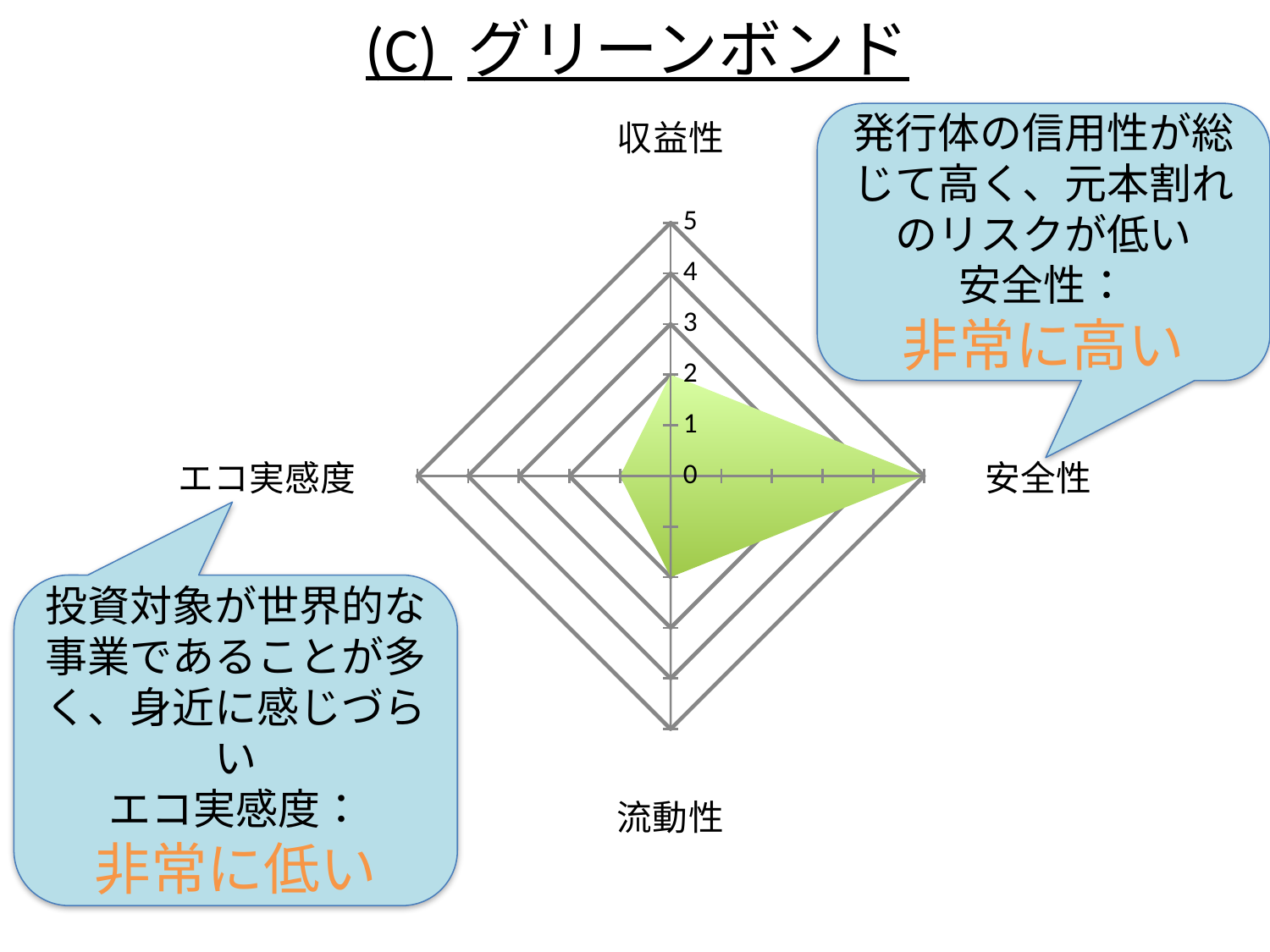

### Chart

| Category | グリーンボンド |
|---|---|
| 収益性 | 2.0 |
| 安全性 | 5.0 |
| 流動性 | 2.0 |
| エコ実感度 | 1.0 |
(C) グリーンボンド
発行体の信用性が総じて高く、元本割れのリスクが低い
安全性：
非常に高い
投資対象が世界的な事業であることが多く、身近に感じづらい
エコ実感度：
非常に低い